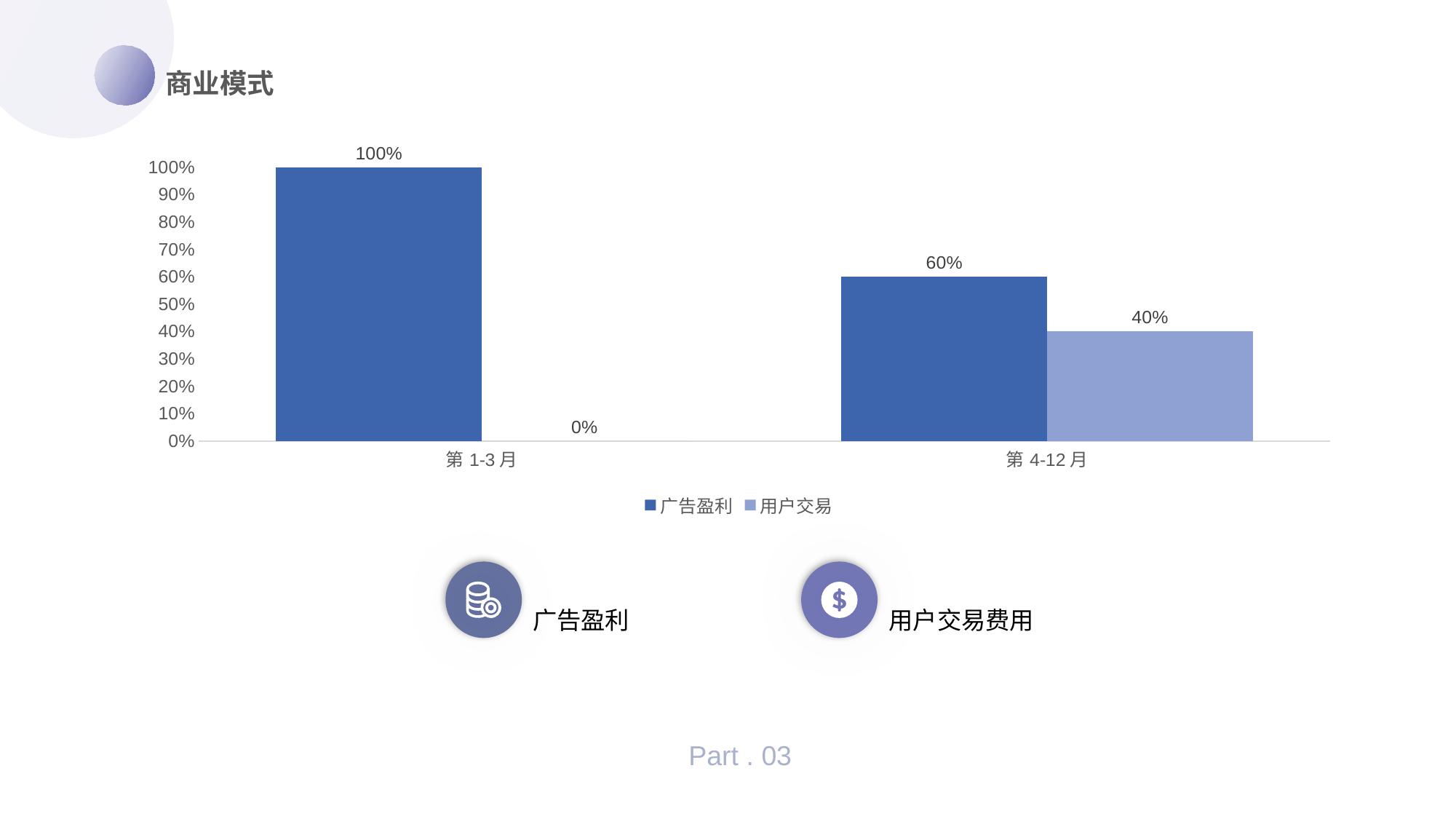

商业模式

### Chart

| Category | 广告盈利 | 用户交易 |
|---|---|---|
| 第1-3月 | 1.0 | 0.0 |
| 第4-12月 | 0.6 | 0.4 |

广告盈利
用户交易费用
Part . 03